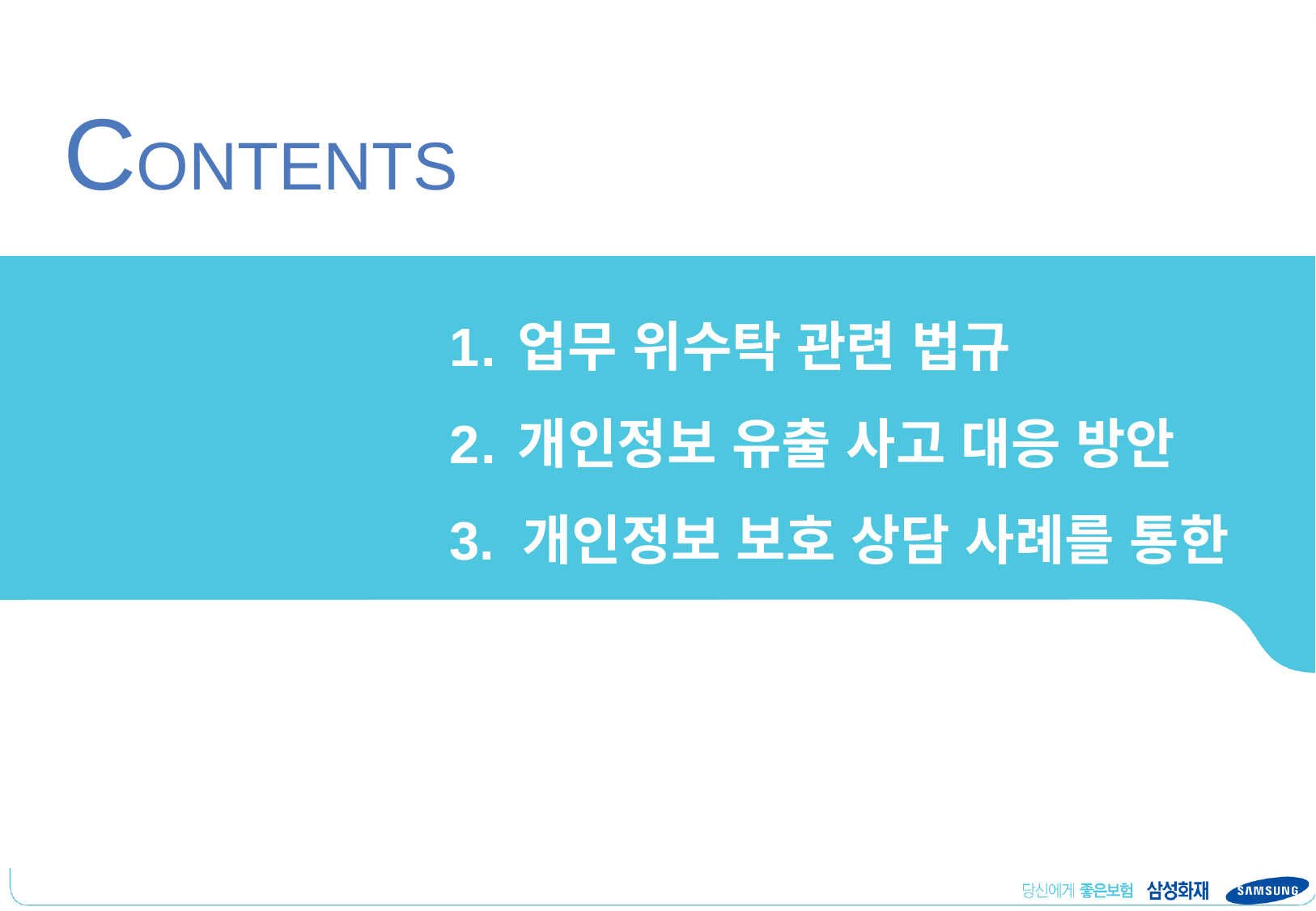

Contents
업무 위수탁 관련 법규
개인정보 유출 사고 대응 방안
3. 개인정보 보호 상담 사례를 통한 Q&A